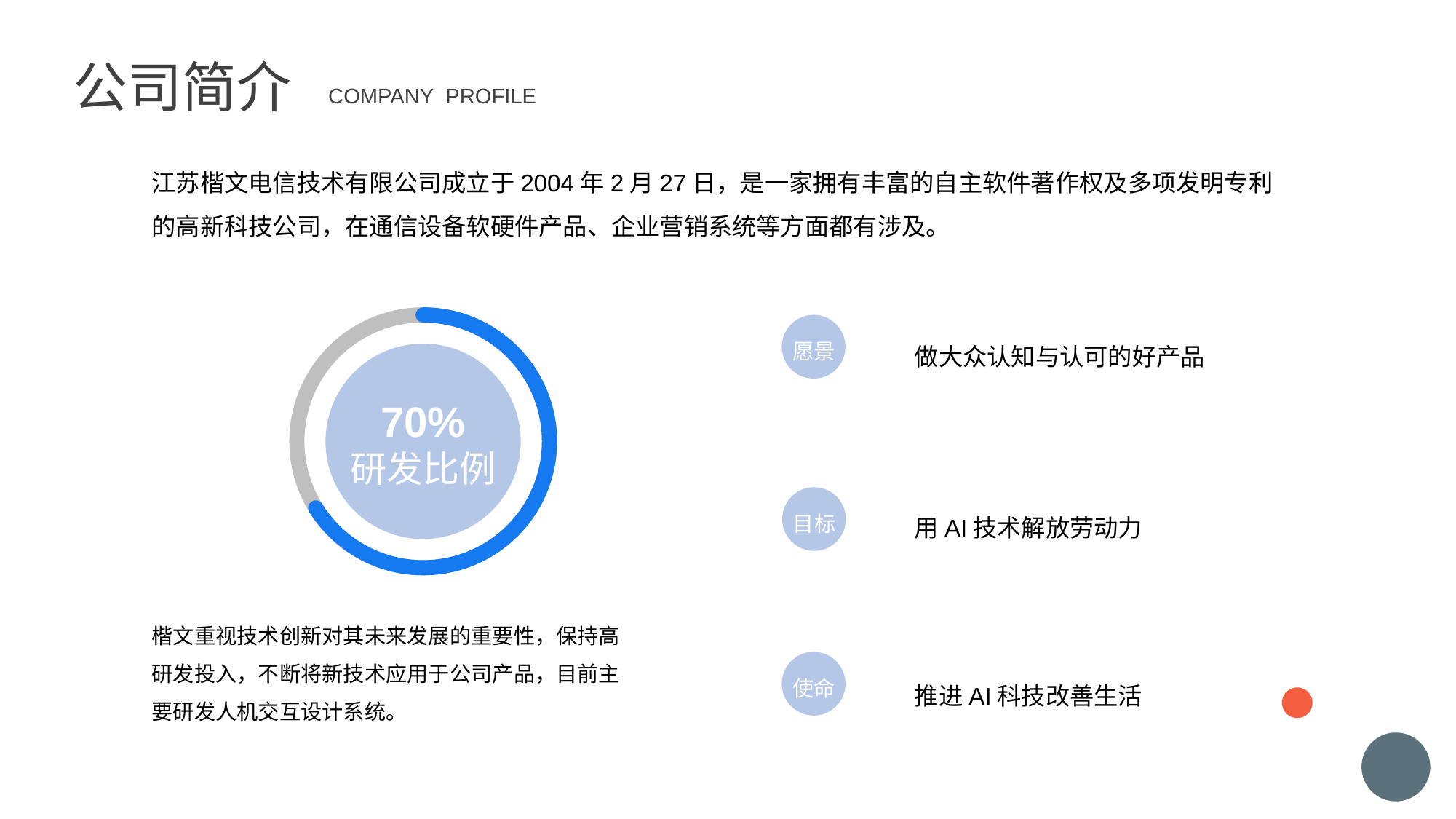

公司简介
COMPANY  PROFILE
江苏楷文电信技术有限公司成立于2004年2月27日，是一家拥有丰富的自主软件著作权及多项发明专利的高新科技公司，在通信设备软硬件产品、企业营销系统等方面都有涉及。

70%
研发比例

愿景
做大众认知与认可的好产品

目标
用AI技术解放劳动力
楷文重视技术创新对其未来发展的重要性，保持高研发投入，不断将新技术应用于公司产品，目前主要研发人机交互设计系统。

使命
推进AI科技改善生活